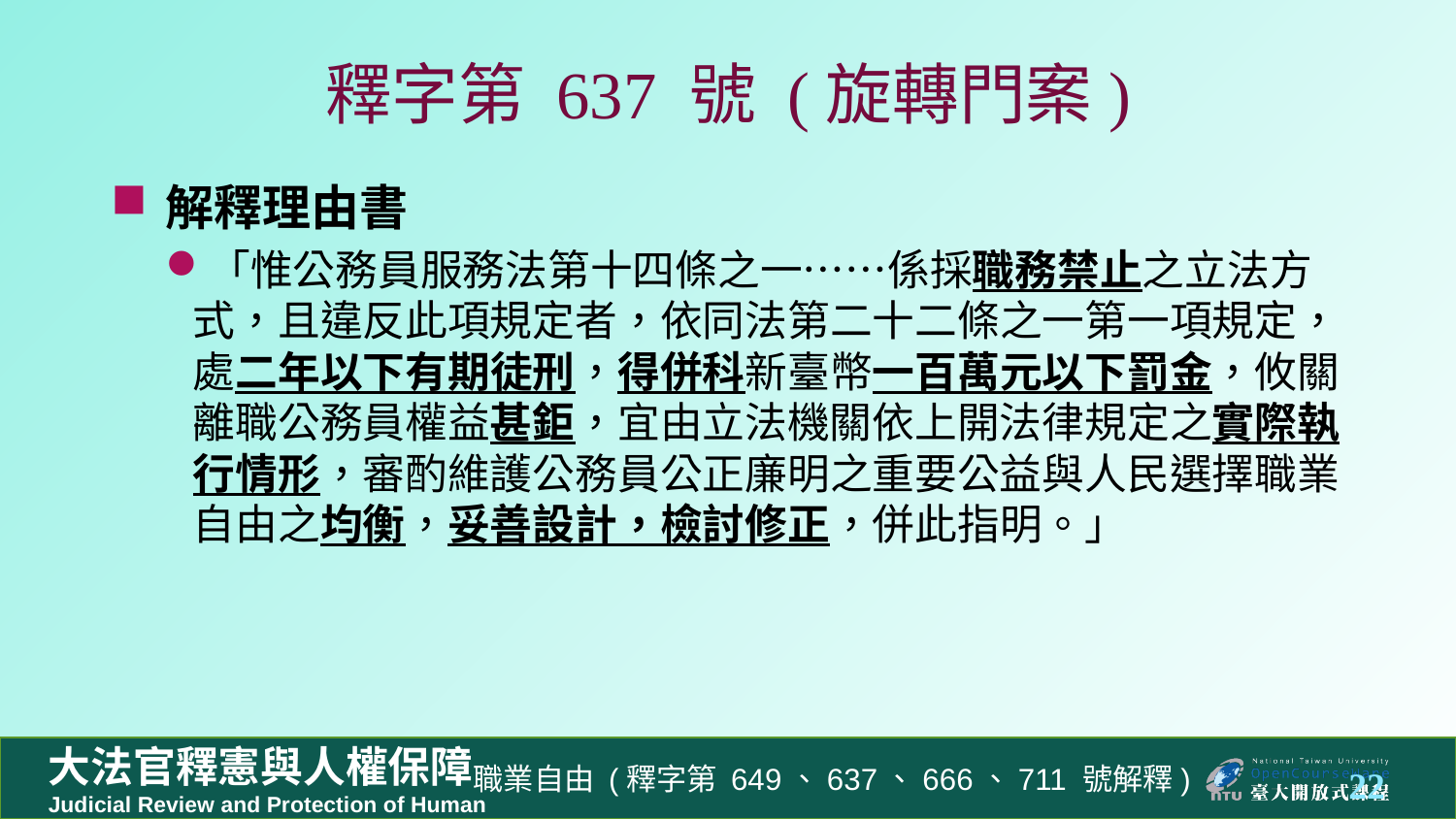

# 釋字第 637 號 (旋轉門案)
解釋理由書
「惟公務員服務法第十四條之一……係採職務禁止之立法方式，且違反此項規定者，依同法第二十二條之一第一項規定，處二年以下有期徒刑，得併科新臺幣一百萬元以下罰金，攸關離職公務員權益甚鉅，宜由立法機關依上開法律規定之實際執行情形，審酌維護公務員公正廉明之重要公益與人民選擇職業自由之均衡，妥善設計，檢討修正，併此指明。」